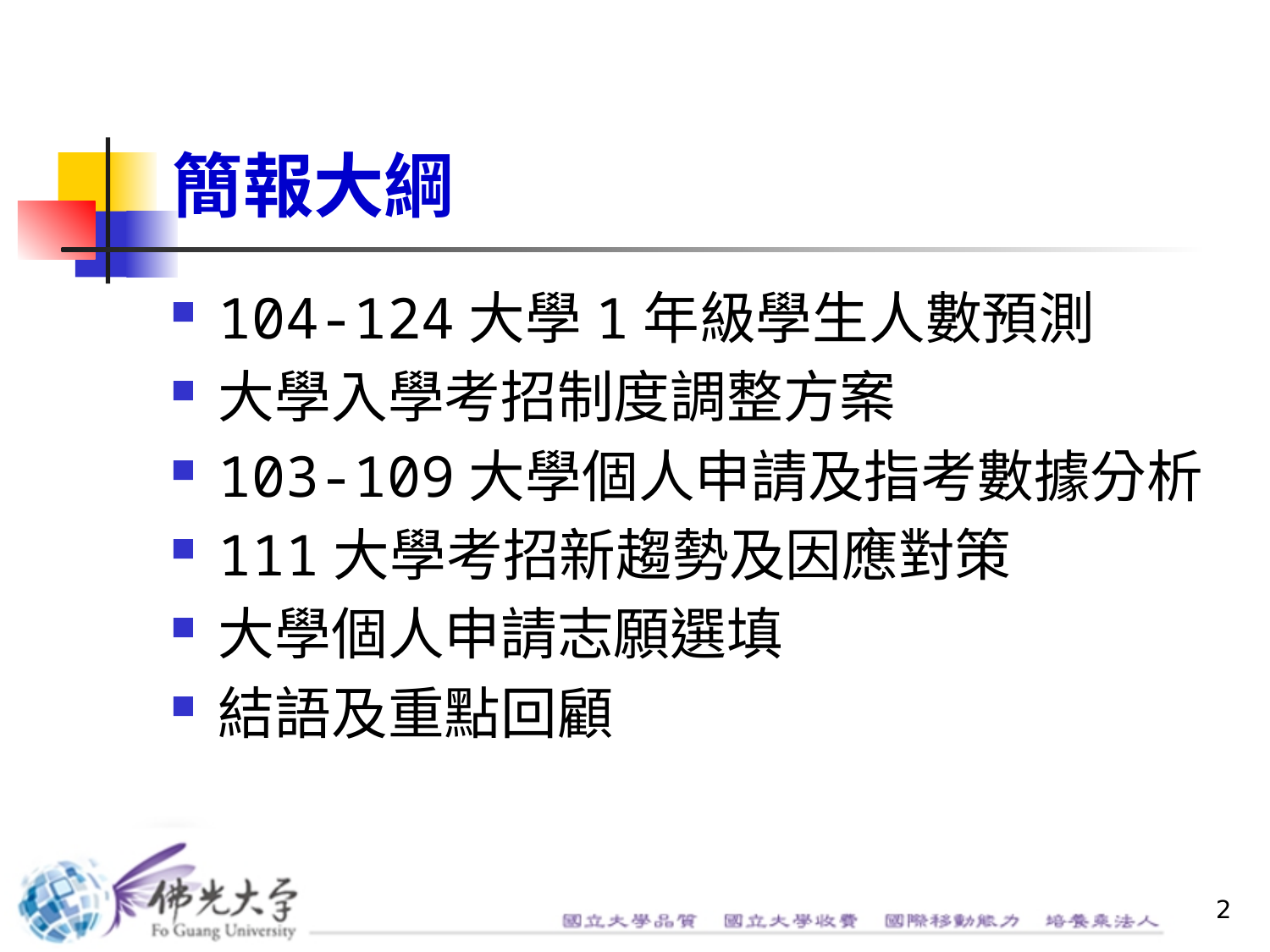

簡報大綱
104-124大學1年級學生人數預測
大學入學考招制度調整方案
103-109大學個人申請及指考數據分析
111大學考招新趨勢及因應對策
大學個人申請志願選填
結語及重點回顧
2